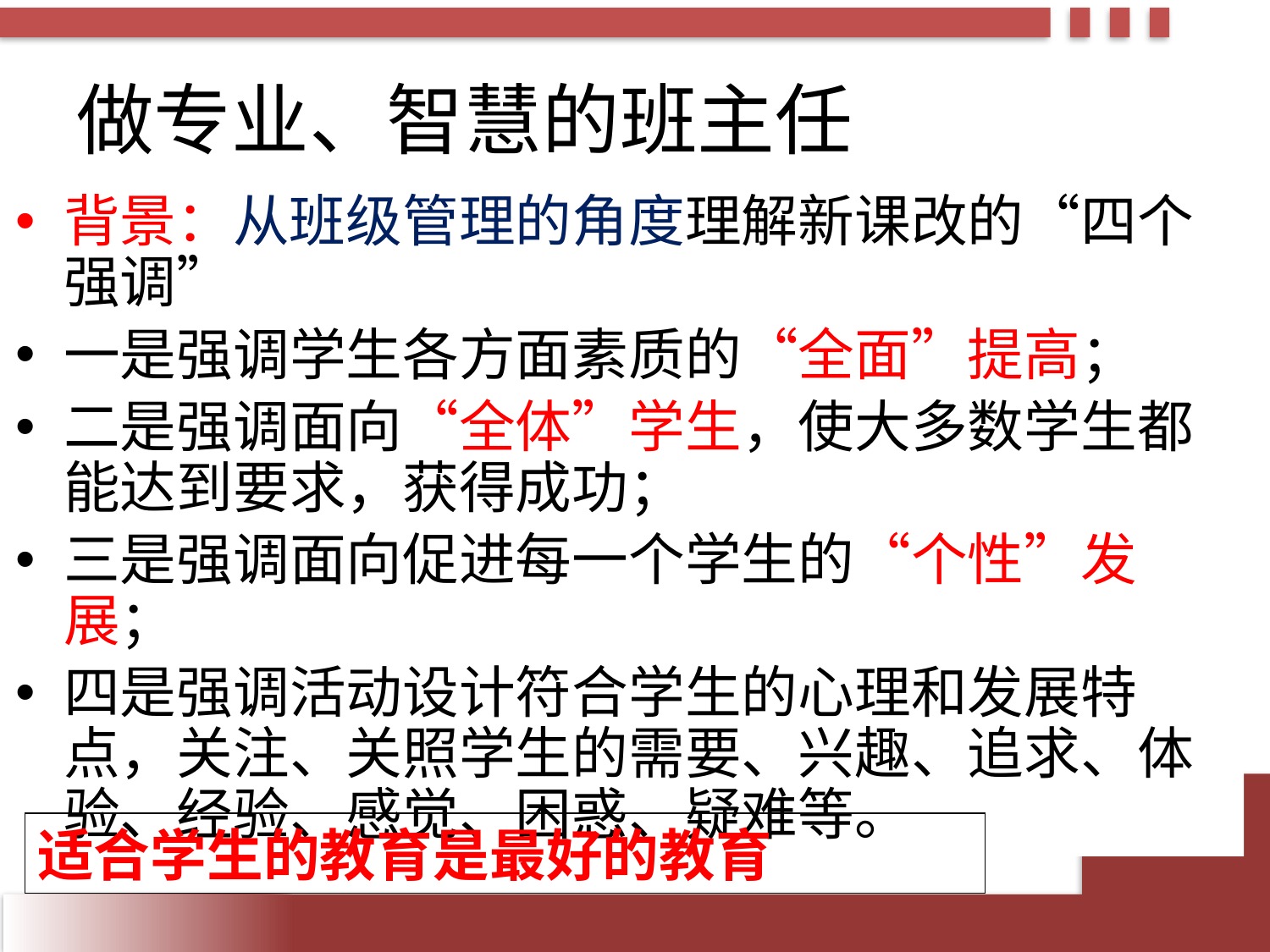

# 做专业、智慧的班主任
背景：从班级管理的角度理解新课改的“四个强调”
一是强调学生各方面素质的“全面”提高；
二是强调面向“全体”学生，使大多数学生都能达到要求，获得成功；
三是强调面向促进每一个学生的“个性”发展；
四是强调活动设计符合学生的心理和发展特点，关注、关照学生的需要、兴趣、追求、体验、经验、感觉、困惑、疑难等。

适合学生的教育是最好的教育